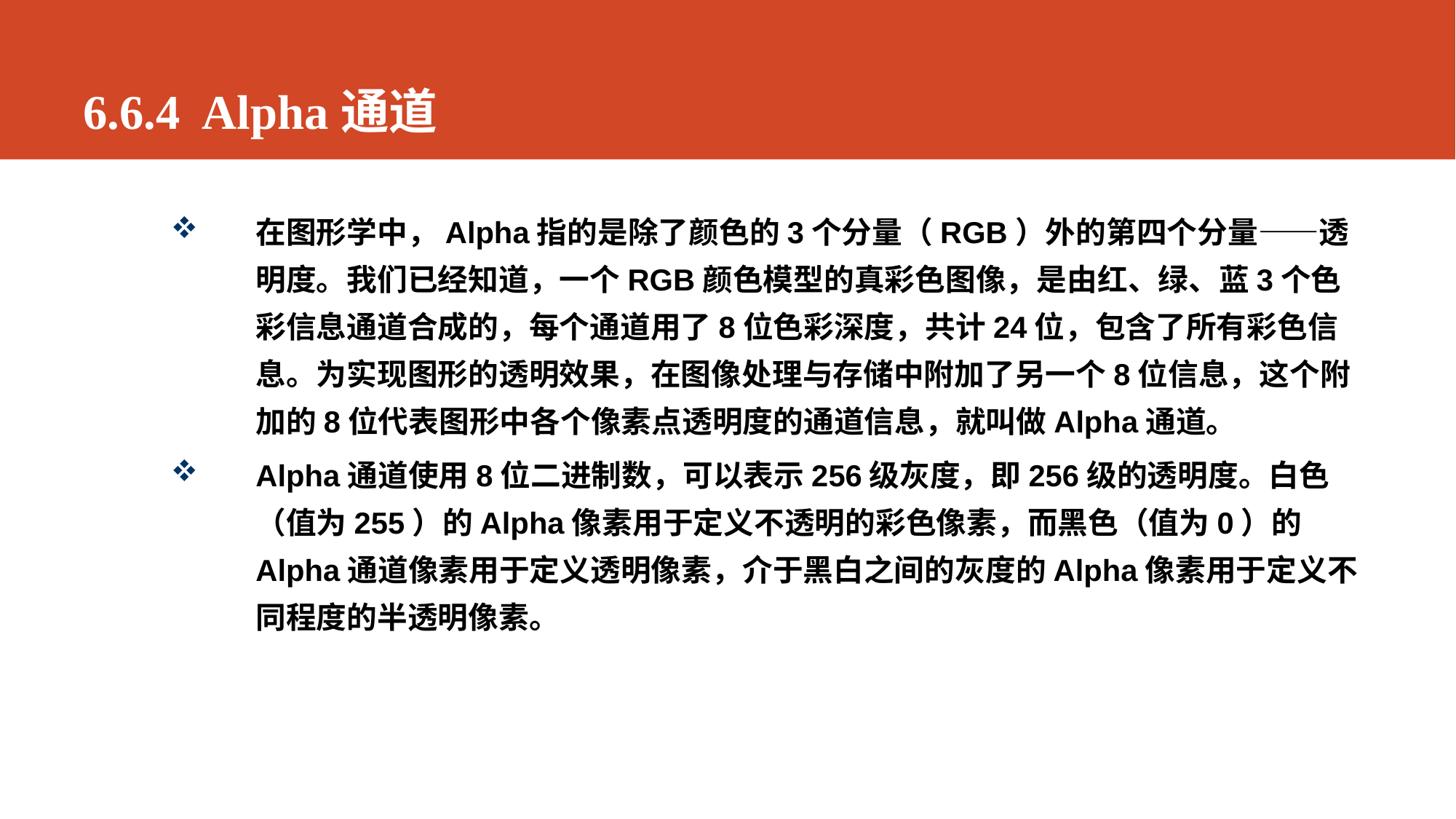

# 6.6.4  Alpha通道
在图形学中，Alpha指的是除了颜色的3个分量（RGB）外的第四个分量——透明度。我们已经知道，一个RGB颜色模型的真彩色图像，是由红、绿、蓝3个色彩信息通道合成的，每个通道用了8位色彩深度，共计24位，包含了所有彩色信息。为实现图形的透明效果，在图像处理与存储中附加了另一个8位信息，这个附加的8位代表图形中各个像素点透明度的通道信息，就叫做Alpha通道。
Alpha通道使用8位二进制数，可以表示256级灰度，即256级的透明度。白色（值为255）的Alpha像素用于定义不透明的彩色像素，而黑色（值为0）的Alpha通道像素用于定义透明像素，介于黑白之间的灰度的Alpha像素用于定义不同程度的半透明像素。